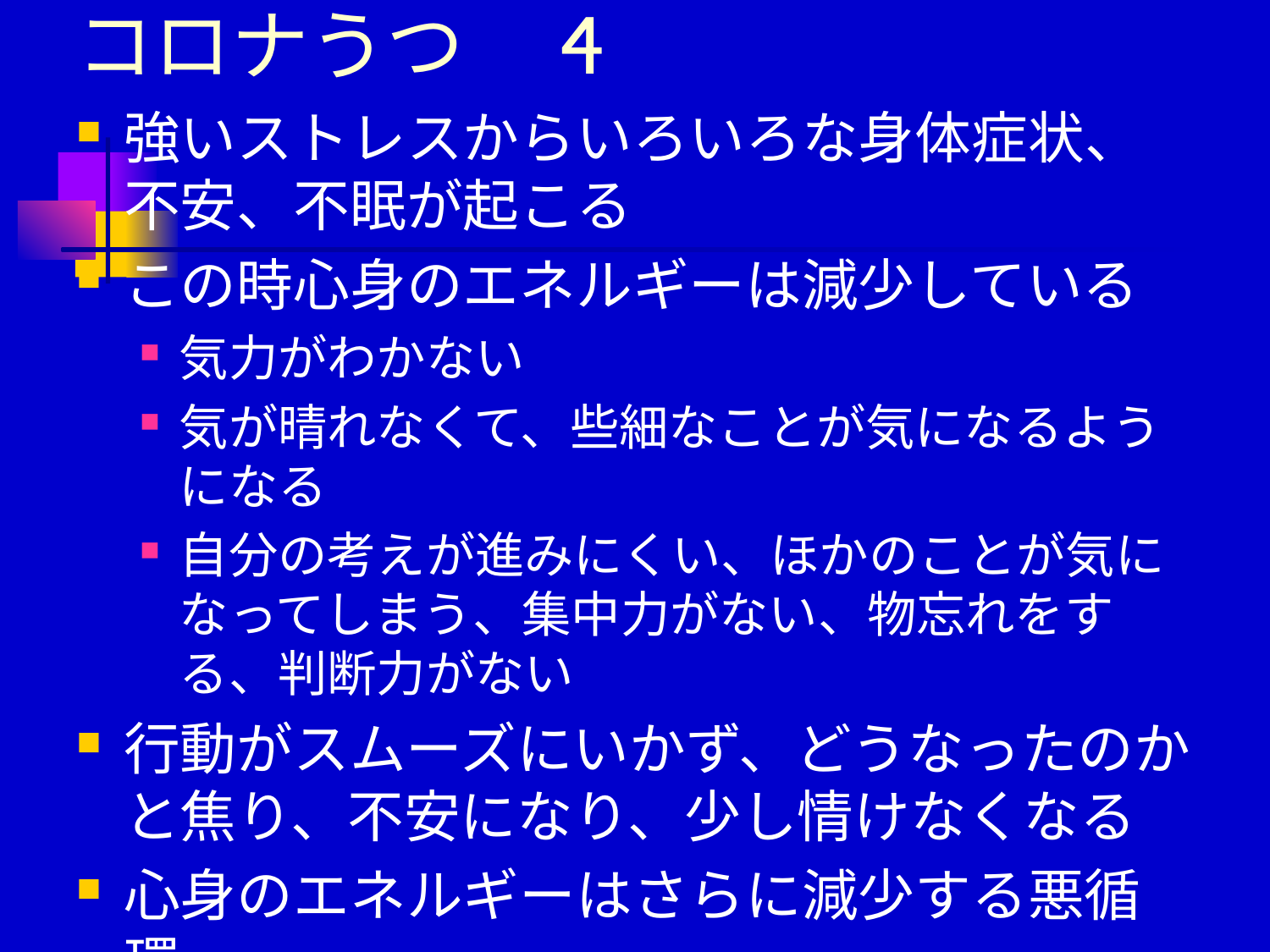

# コロナうつ　4
強いストレスからいろいろな身体症状、不安、不眠が起こる
この時心身のエネルギーは減少している
気力がわかない
気が晴れなくて、些細なことが気になるようになる
自分の考えが進みにくい、ほかのことが気になってしまう、集中力がない、物忘れをする、判断力がない
行動がスムーズにいかず、どうなったのかと焦り、不安になり、少し情けなくなる
心身のエネルギーはさらに減少する悪循環